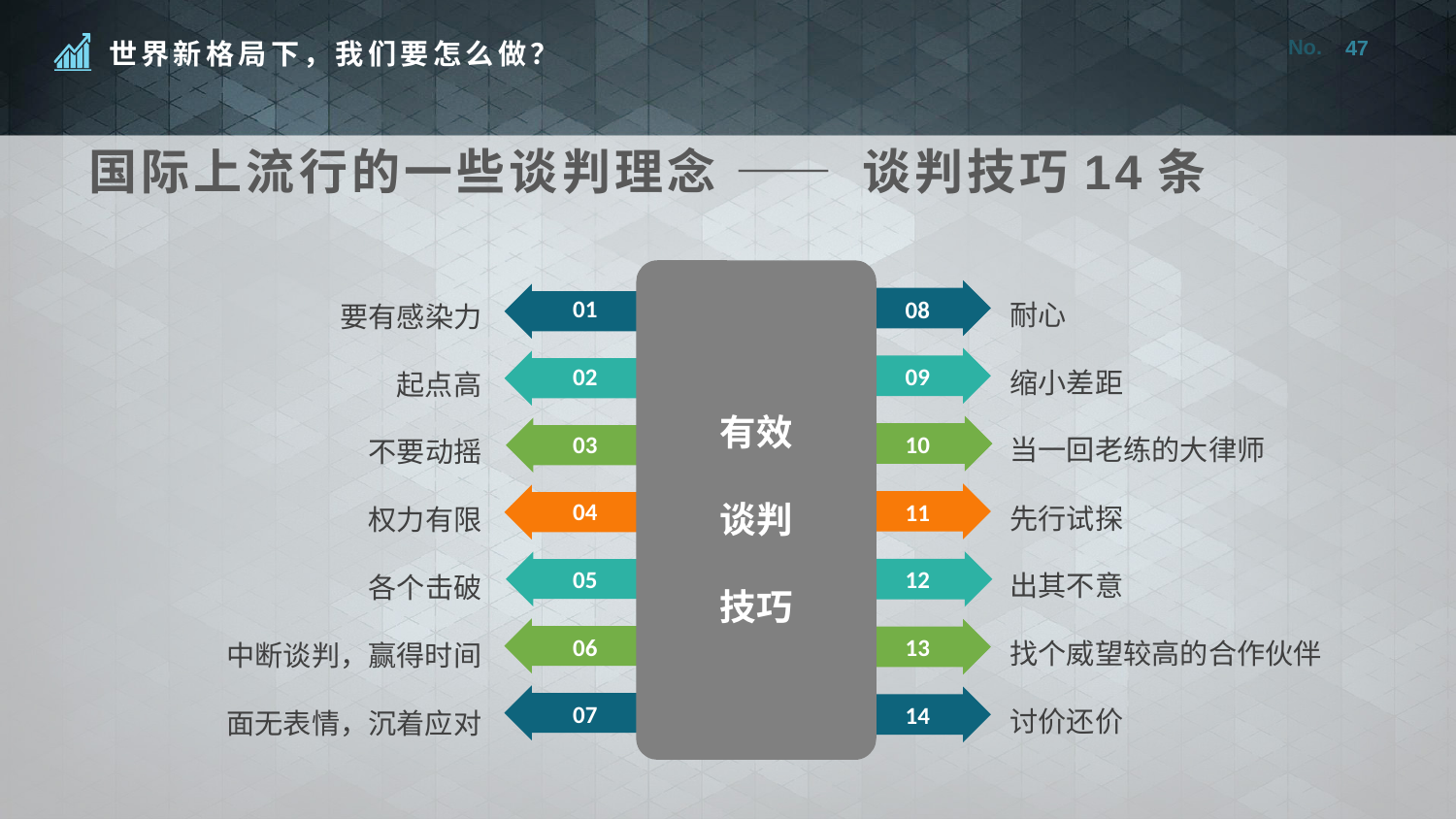

47
国际上流行的一些谈判理念 ——  谈判技巧14条
耐心
缩小差距
当一回老练的大律师
先行试探
出其不意
找个威望较高的合作伙伴
讨价还价
要有感染力
起点高
不要动摇
权力有限
各个击破
中断谈判，赢得时间
面无表情，沉着应对

01
08

02
09
有效
谈判
技巧

03
10

04
11

05
12

06
13

07
14